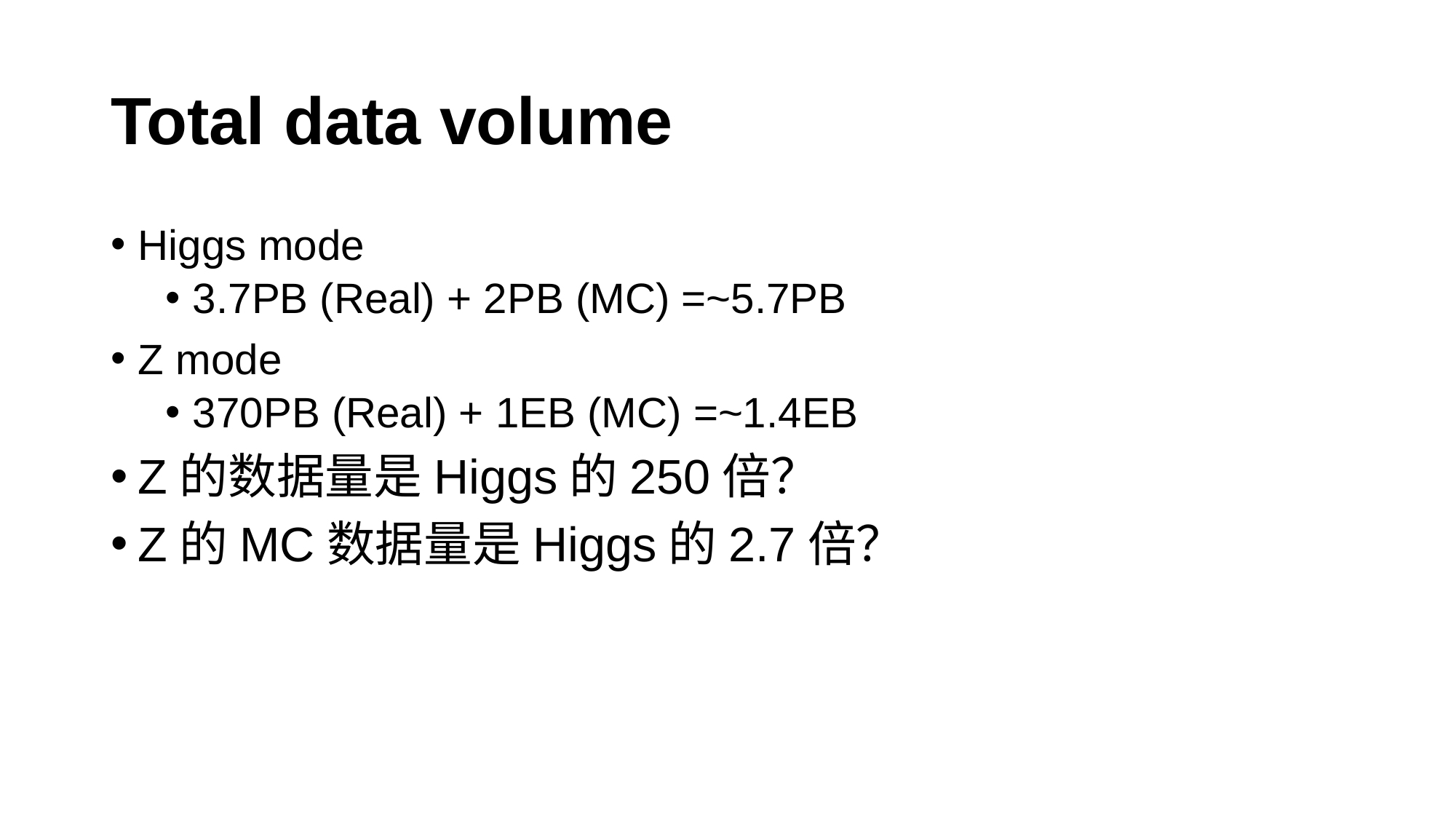

# Total data volume
Higgs mode
3.7PB (Real) + 2PB (MC) =~5.7PB
Z mode
370PB (Real) + 1EB (MC) =~1.4EB
Z的数据量是Higgs的250倍？
Z的MC数据量是Higgs的2.7倍？